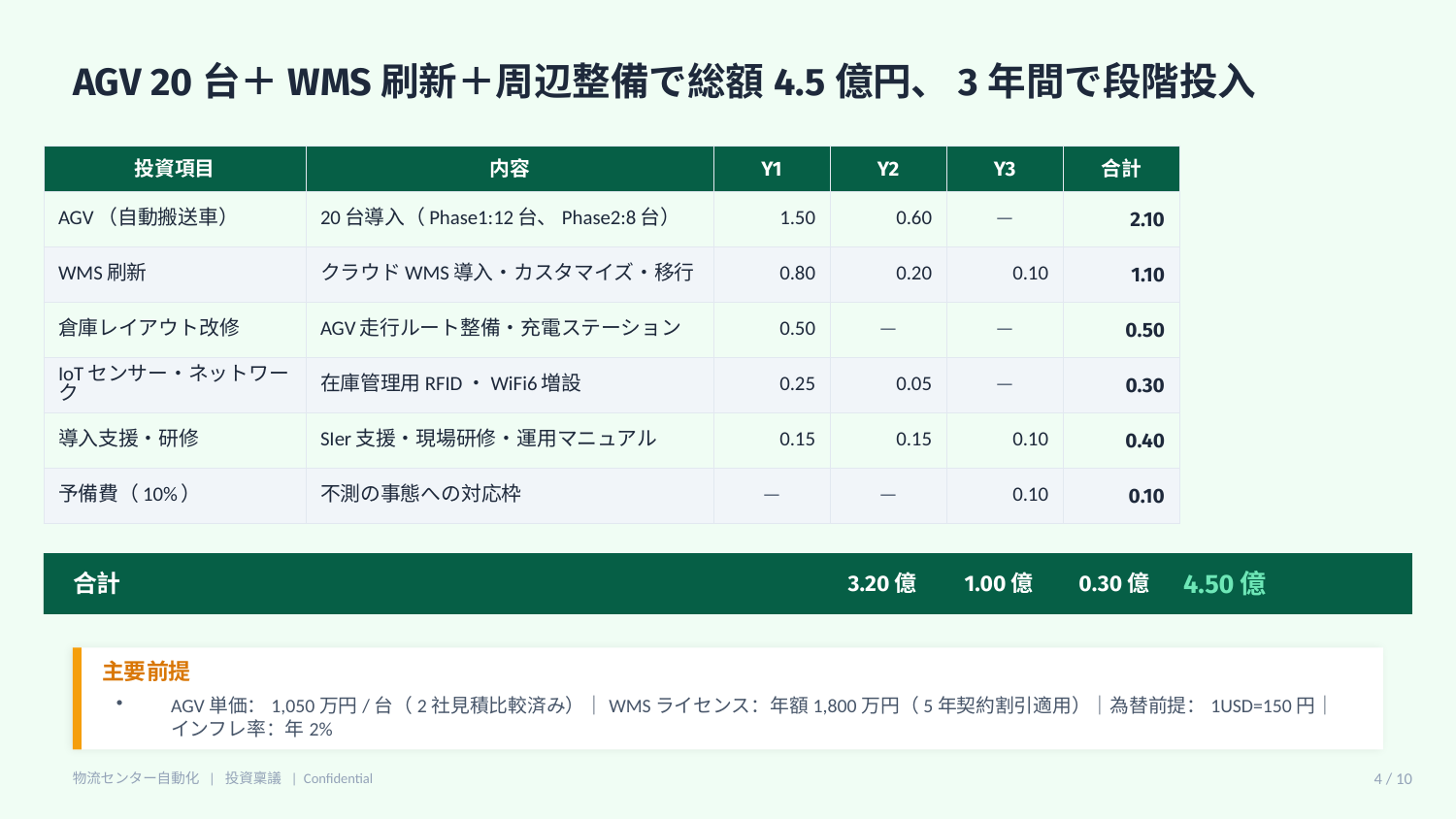

AGV 20台＋WMS刷新＋周辺整備で総額4.5億円、3年間で段階投入
| 投資項目 | 内容 | Y1 | Y2 | Y3 | 合計 |
| --- | --- | --- | --- | --- | --- |
| AGV（自動搬送車） | 20台導入（Phase1:12台、Phase2:8台） | 1.50 | 0.60 | — | 2.10 |
| WMS刷新 | クラウドWMS導入・カスタマイズ・移行 | 0.80 | 0.20 | 0.10 | 1.10 |
| 倉庫レイアウト改修 | AGV走行ルート整備・充電ステーション | 0.50 | — | — | 0.50 |
| IoTセンサー・ネットワーク | 在庫管理用RFID・WiFi6増設 | 0.25 | 0.05 | — | 0.30 |
| 導入支援・研修 | SIer支援・現場研修・運用マニュアル | 0.15 | 0.15 | 0.10 | 0.40 |
| 予備費（10%） | 不測の事態への対応枠 | — | — | 0.10 | 0.10 |

合計
3.20億
1.00億
0.30億
4.50億

主要前提
AGV単価：1,050万円/台（2社見積比較済み）｜WMSライセンス：年額1,800万円（5年契約割引適用）｜為替前提：1USD=150円｜インフレ率：年2%
物流センター自動化  |  投資稟議  |  Confidential
4 / 10